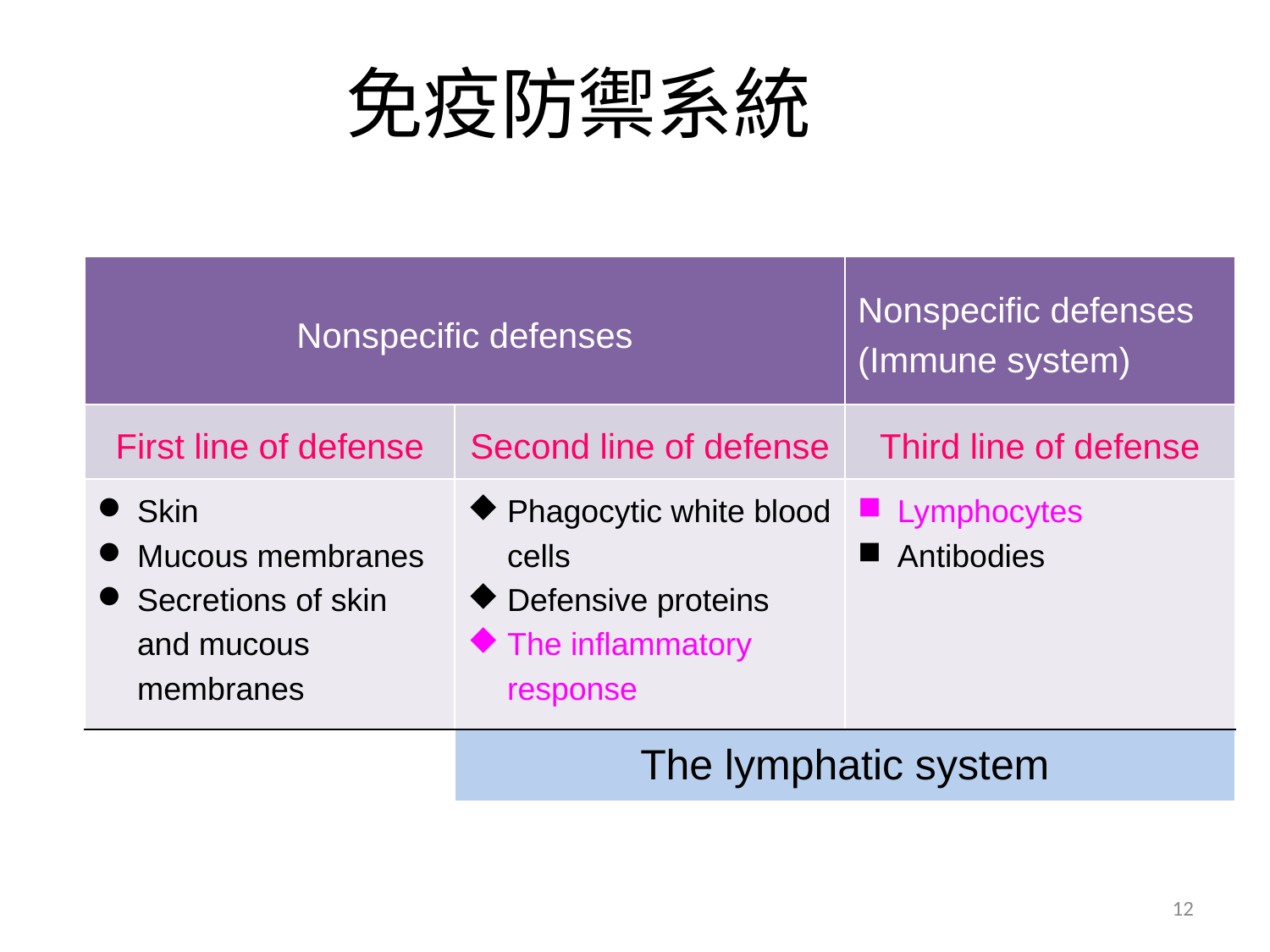

# 免疫防禦系統
| Nonspecific defenses |  | Nonspecific defenses (Immune system) |
| --- | --- | --- |
| First line of defense | Second line of defense | Third line of defense |
| Skin Mucous membranes Secretions of skin and mucous membranes | Phagocytic white blood cells Defensive proteins The inflammatory response | Lymphocytes Antibodies |
|  | The lymphatic system |  |

12